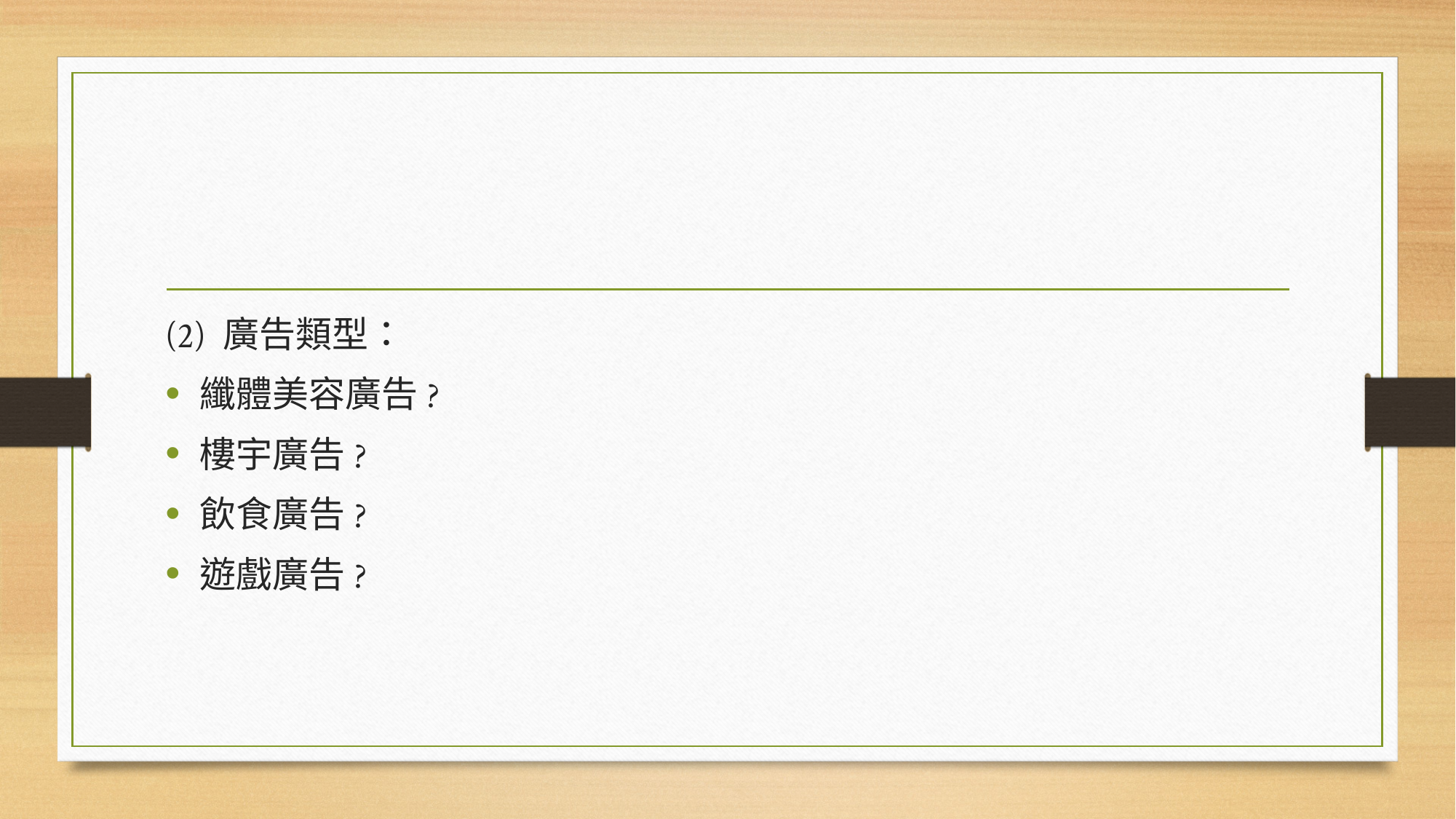

#
(2) 廣告類型：
纖體美容廣告?
樓宇廣告?
飲食廣告?
遊戲廣告?